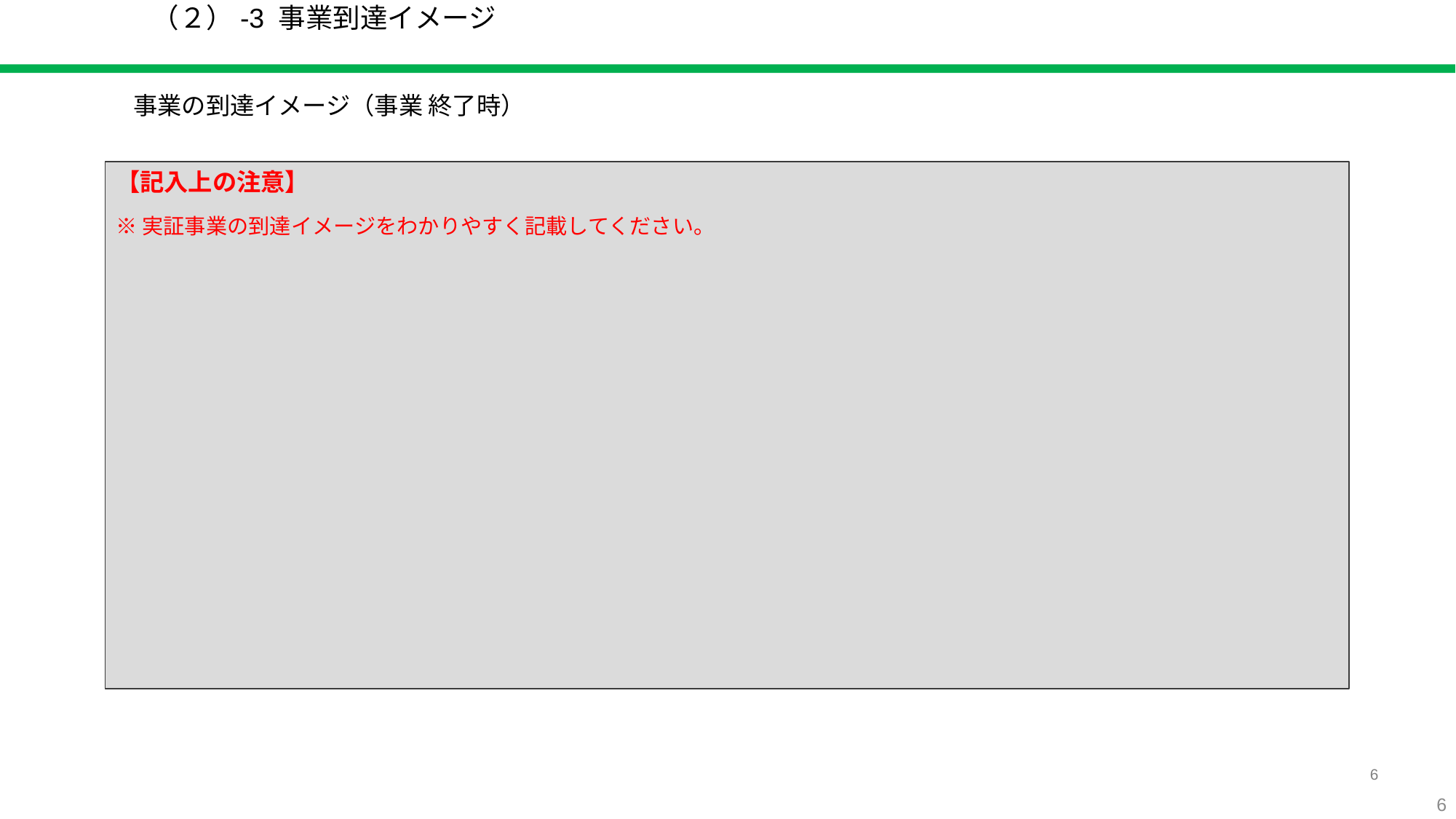

# （２）-3 事業到達イメージ
事業の到達イメージ（事業 終了時）
【記入上の注意】

※実証事業の到達イメージをわかりやすく記載してください。

6